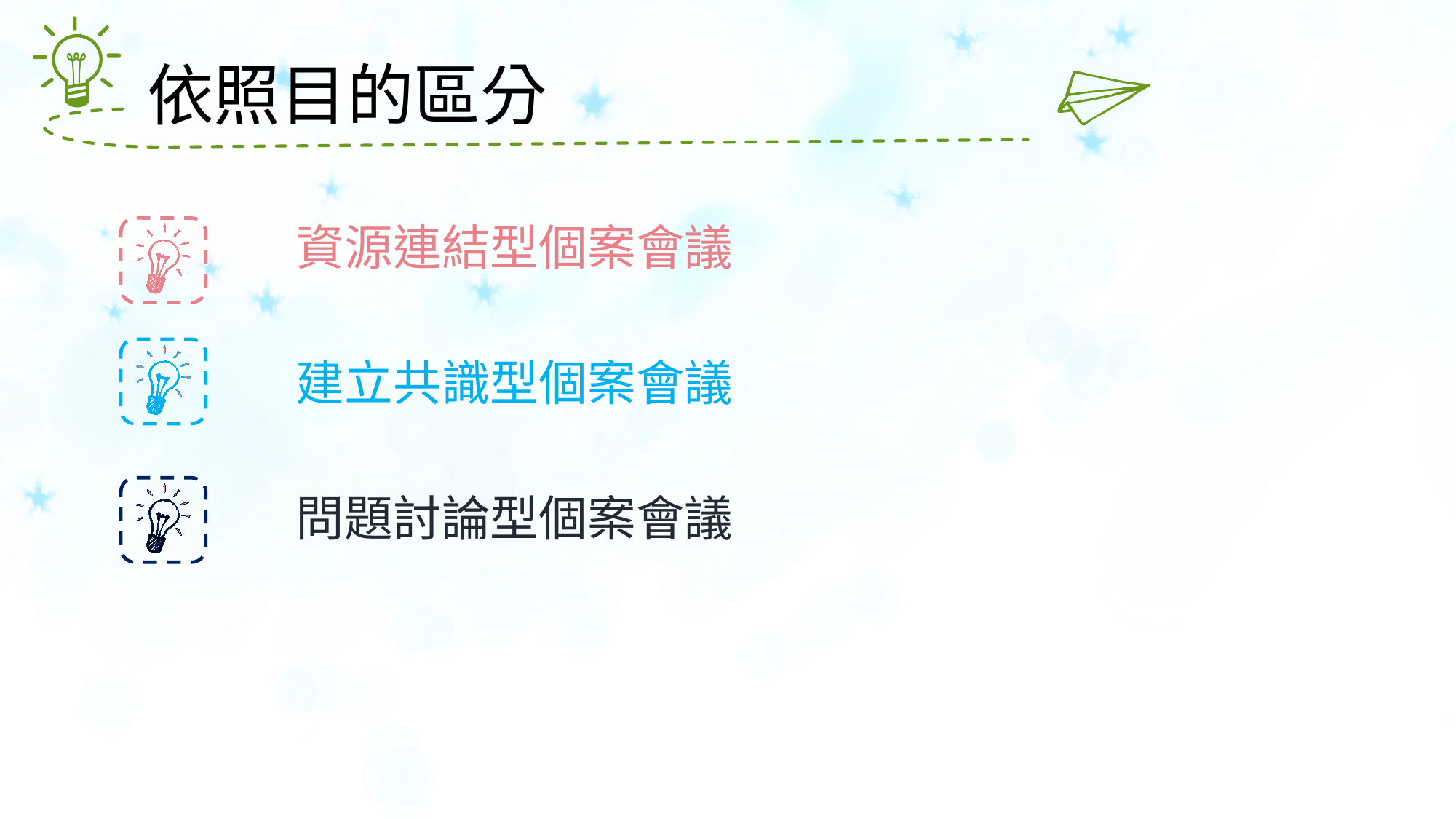

# 依照目的區分

資源連結型個案會議

建立共識型個案會議

問題討論型個案會議